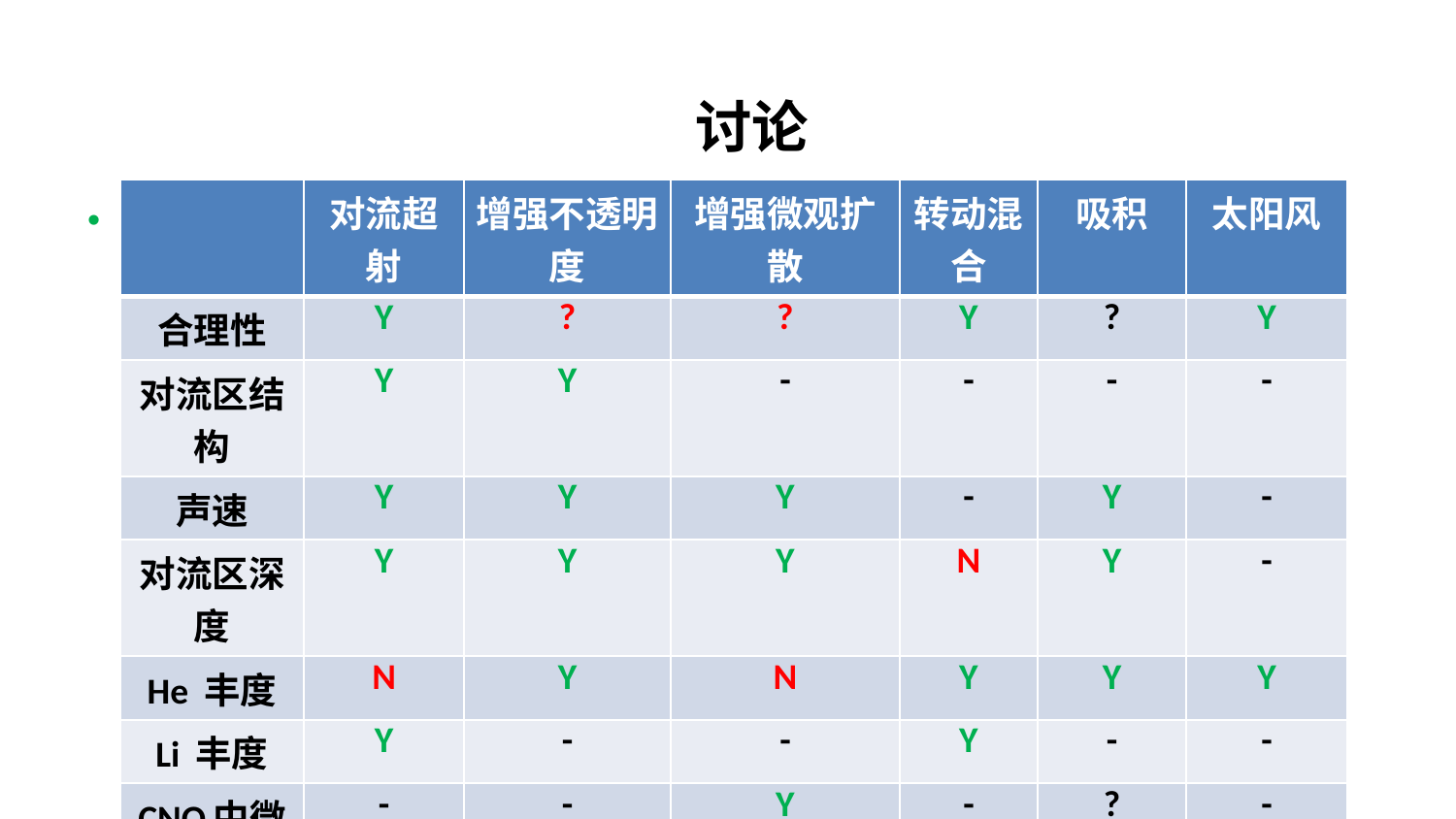

讨论
|  | 对流超射 | 增强不透明度 | 增强微观扩散 | 转动混合 | 吸积 | 太阳风 |
| --- | --- | --- | --- | --- | --- | --- |
| 合理性 | Y | ? | ? | Y | ? | Y |
| 对流区结构 | Y | Y | - | - | - | - |
| 声速 | Y | Y | Y | - | Y | - |
| 对流区深度 | Y | Y | Y | N | Y | - |
| He 丰度 | N | Y | N | Y | Y | Y |
| Li 丰度 | Y | - | - | Y | - | - |
| CNO中微子 | - | - | Y | - | ? | - |